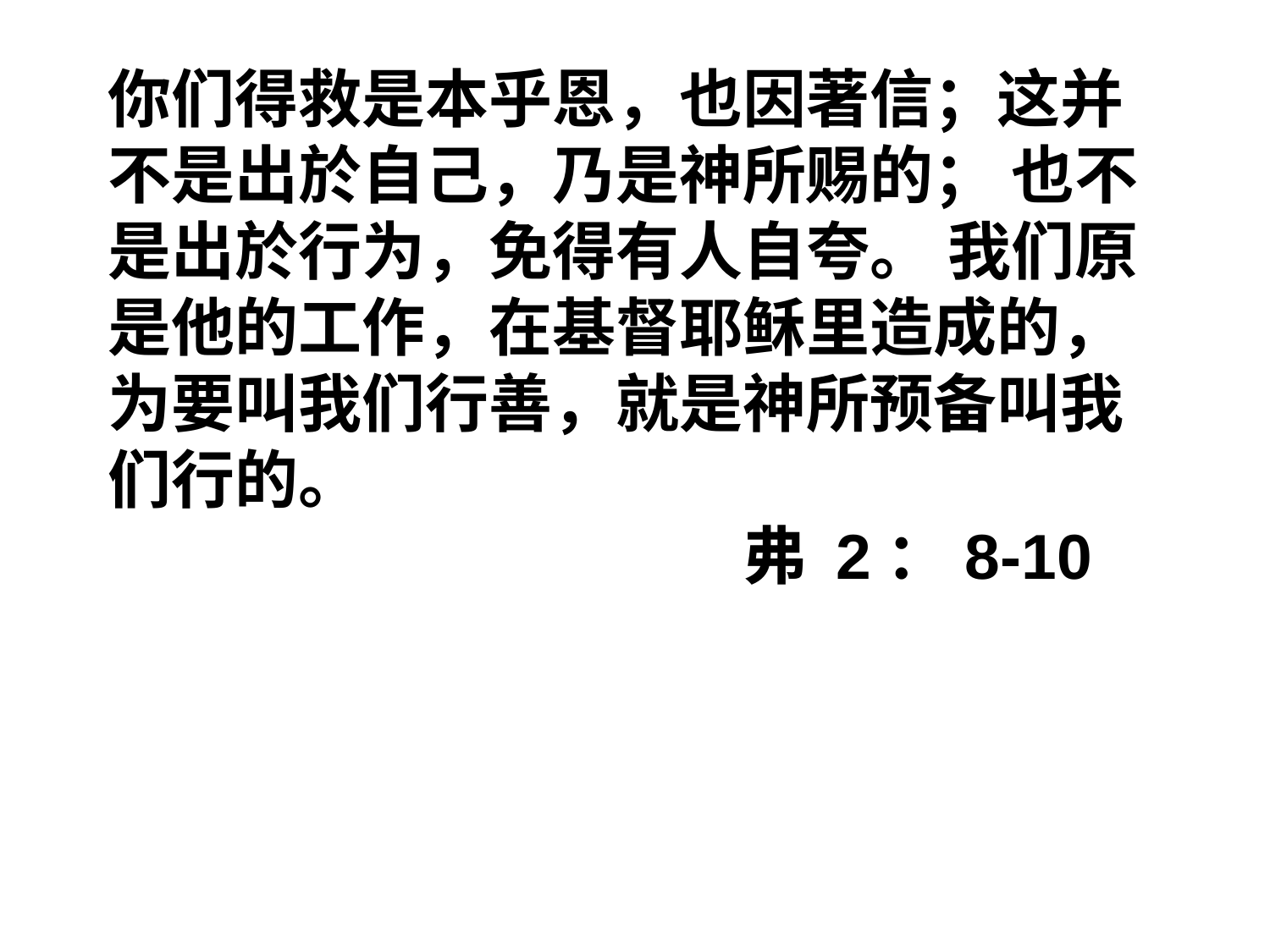

你们得救是本乎恩，也因著信；这并不是出於自己，乃是神所赐的； 也不是出於行为，免得有人自夸。 我们原是他的工作，在基督耶稣里造成的，为要叫我们行善，就是神所预备叫我们行的。 											弗 2：8-10